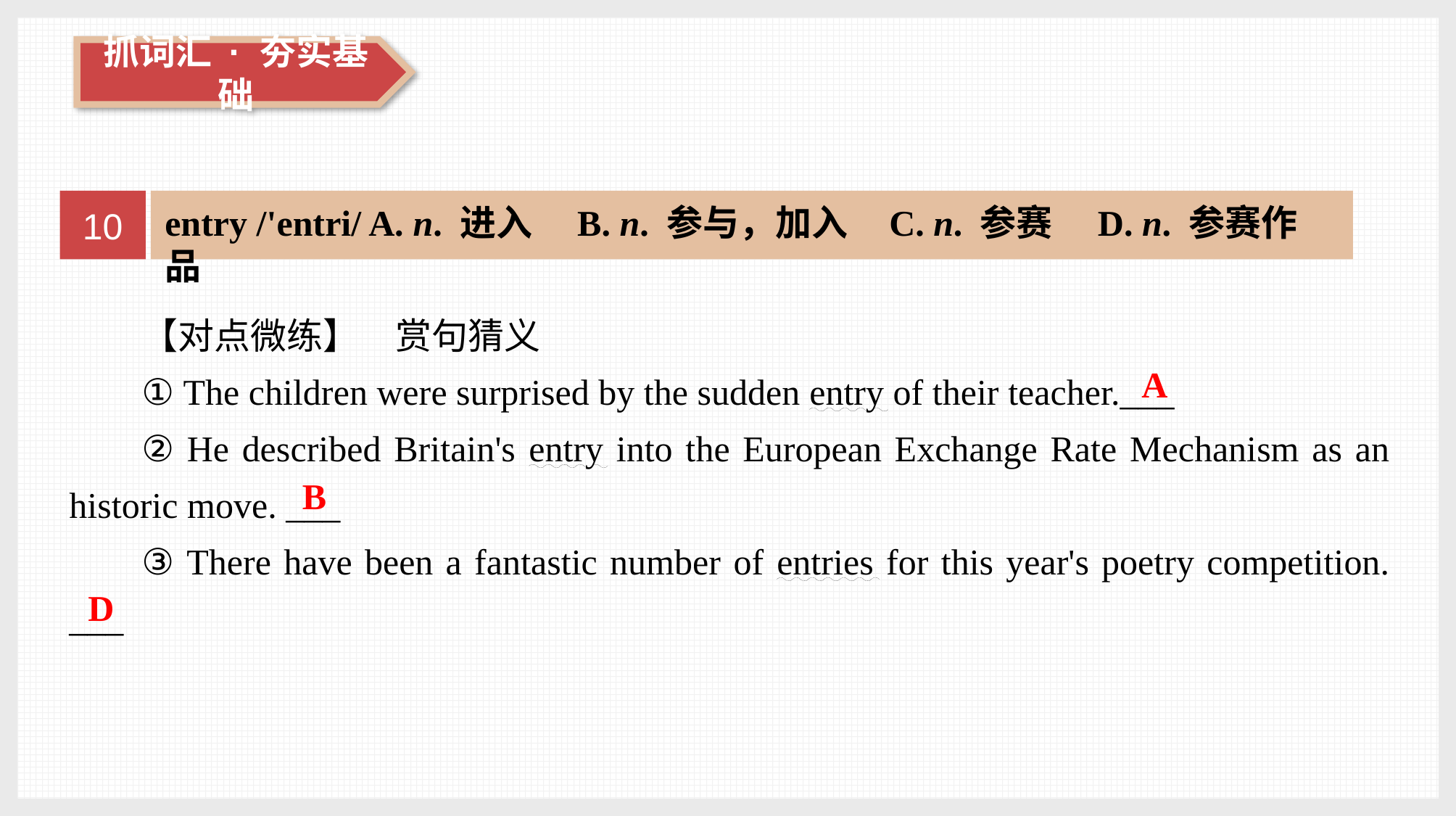

10

entry /'entri/ A. n. 进入　B. n. 参与，加入    C. n. 参赛　D. n. 参赛作品
【对点微练】　赏句猜义
① The children were surprised by the sudden entry of their teacher.___
② He described Britain's entry into the European Exchange Rate Mechanism as an historic move. ___
③ There have been a fantastic number of entries for this year's poetry competition. ___
A
B
D